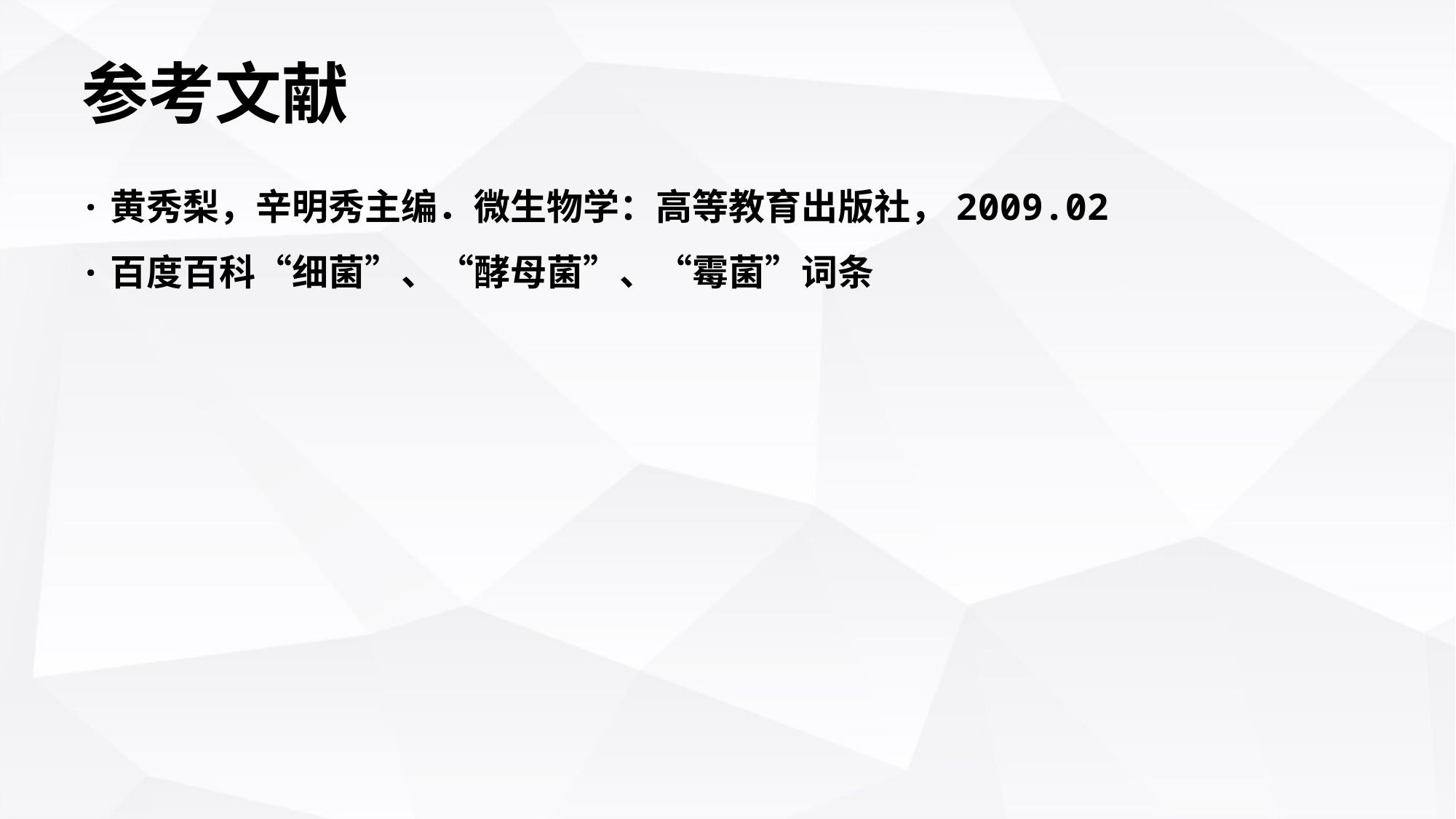

参考文献
·黄秀梨，辛明秀主编．微生物学：高等教育出版社，2009.02
·百度百科“细菌”、“酵母菌”、“霉菌”词条